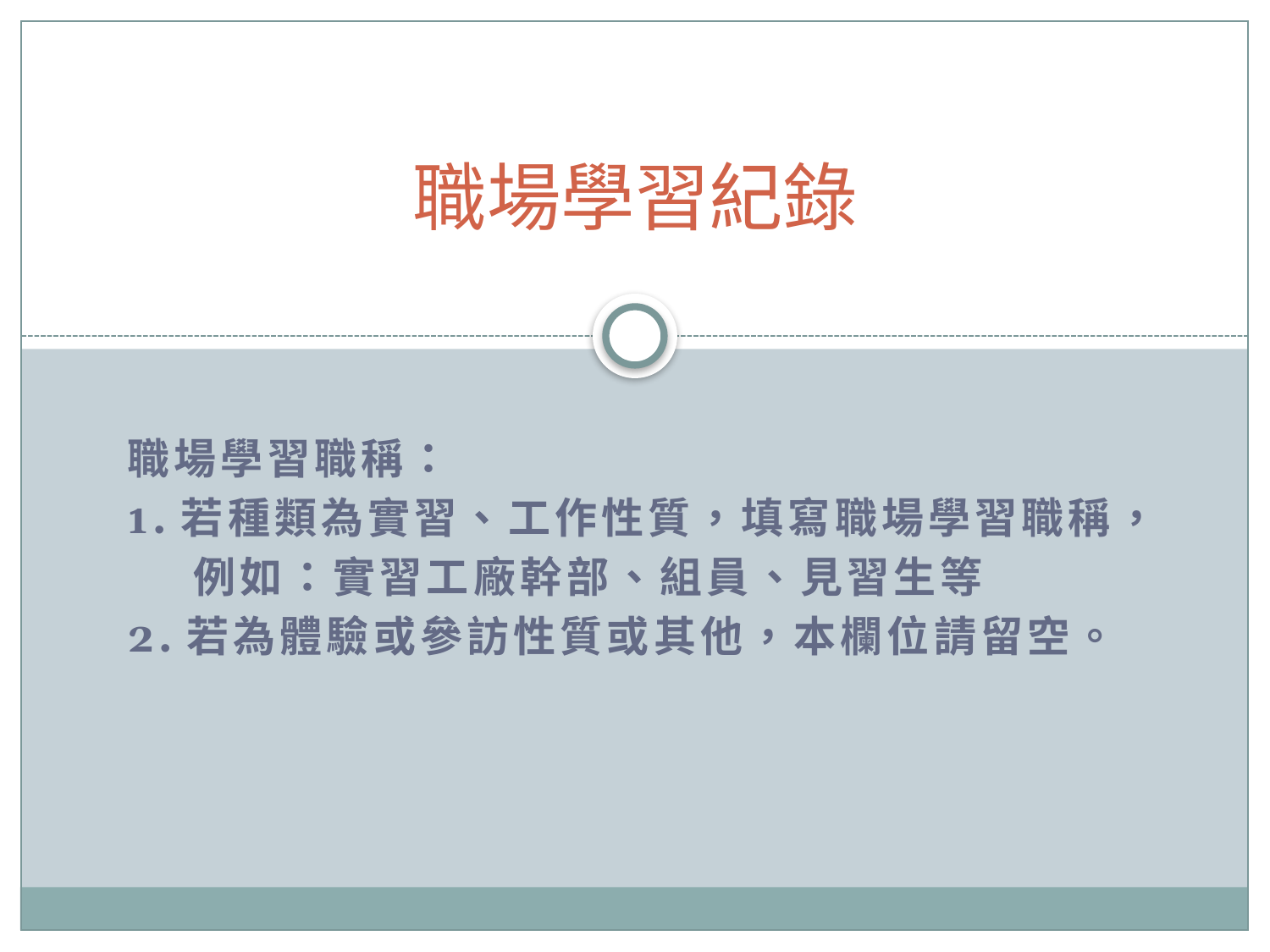

# 職場學習紀錄
職場學習職稱：
1.若種類為實習、工作性質，填寫職場學習職稱，
    例如：實習工廠幹部、組員、見習生等
2.若為體驗或參訪性質或其他，本欄位請留空。